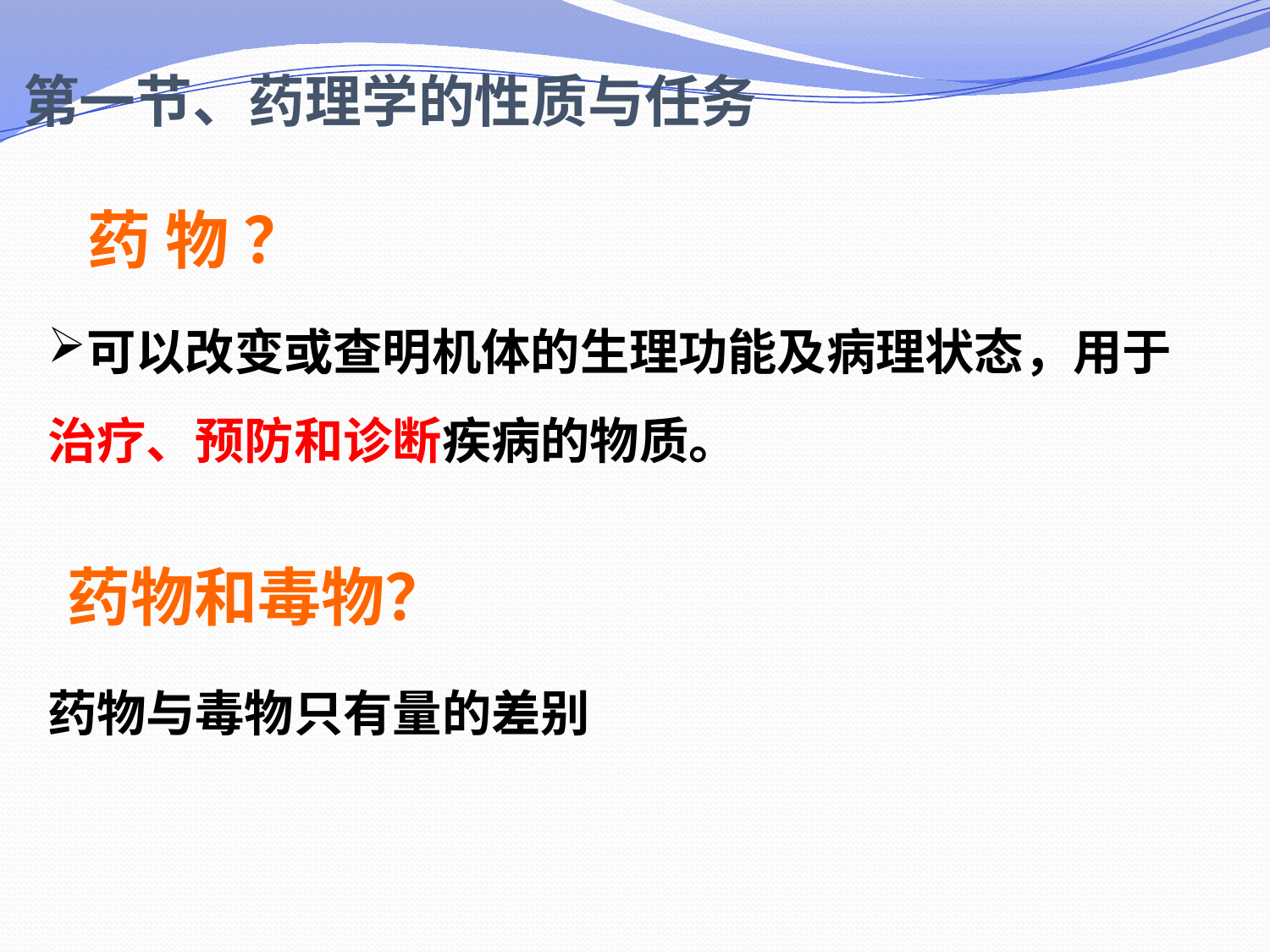

第一节、药理学的性质与任务
药 物 ？
可以改变或查明机体的生理功能及病理状态，用于治疗、预防和诊断疾病的物质。
药物和毒物？
药物与毒物只有量的差别